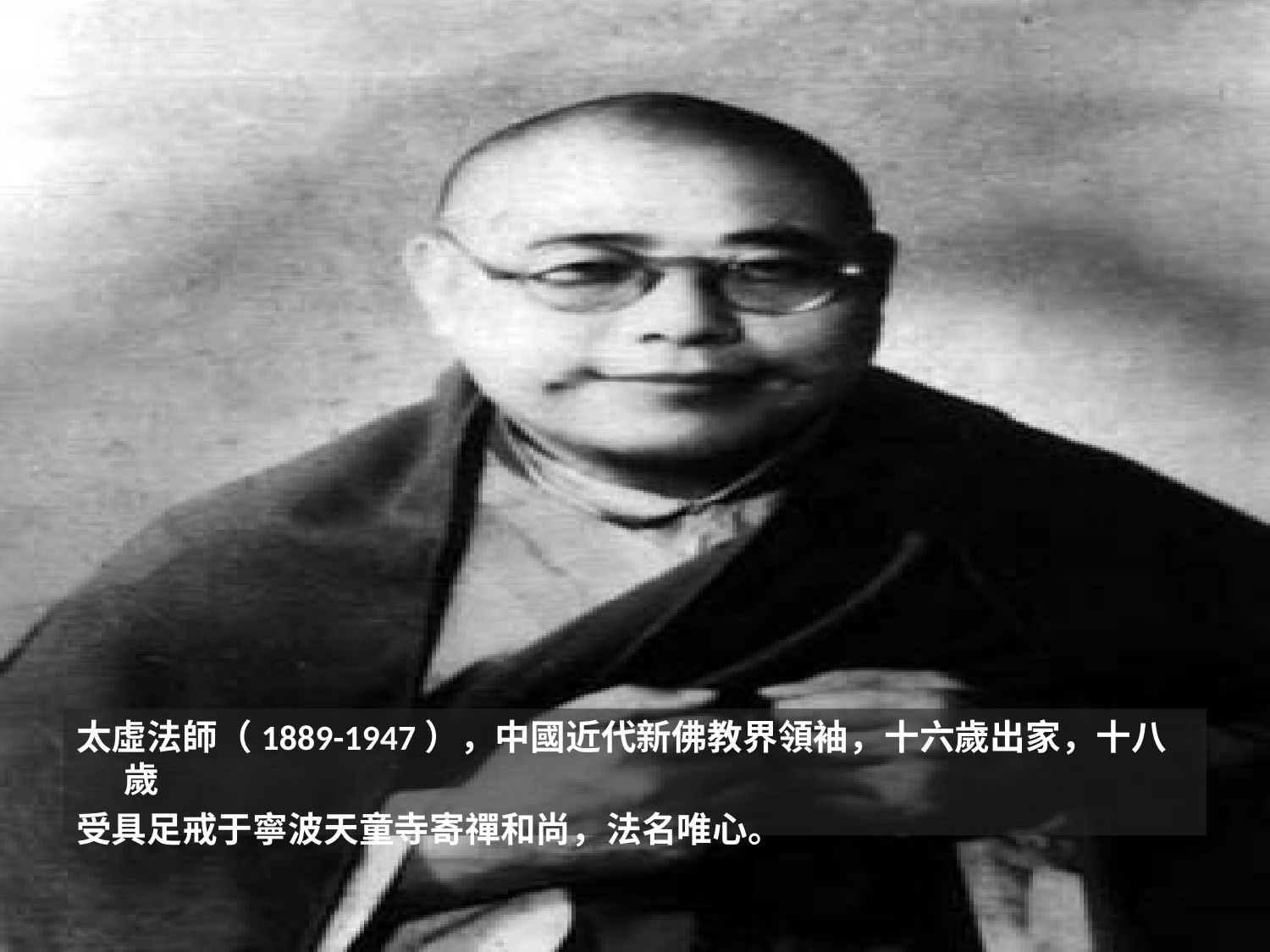

太虛法師（1889-1947），中國近代新佛教界領袖，十六歲出家，十八歲
受具足戒于寧波天童寺寄禪和尚，法名唯心。